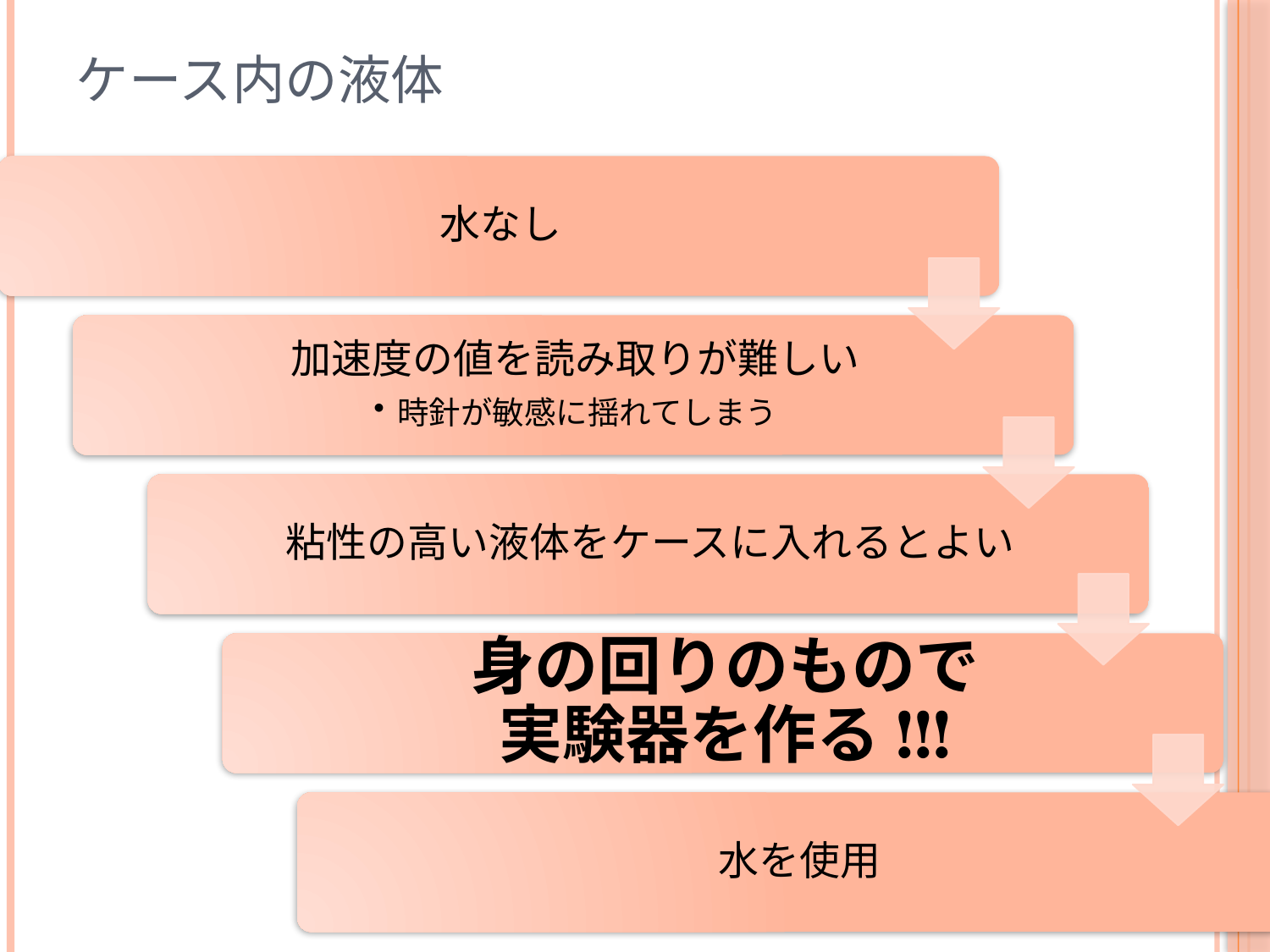

# ケース内の液体
水なし
加速度の値を読み取りが難しい
時針が敏感に揺れてしまう
粘性の高い液体をケースに入れるとよい
身の回りのもので
実験器を作る!!!
水を使用